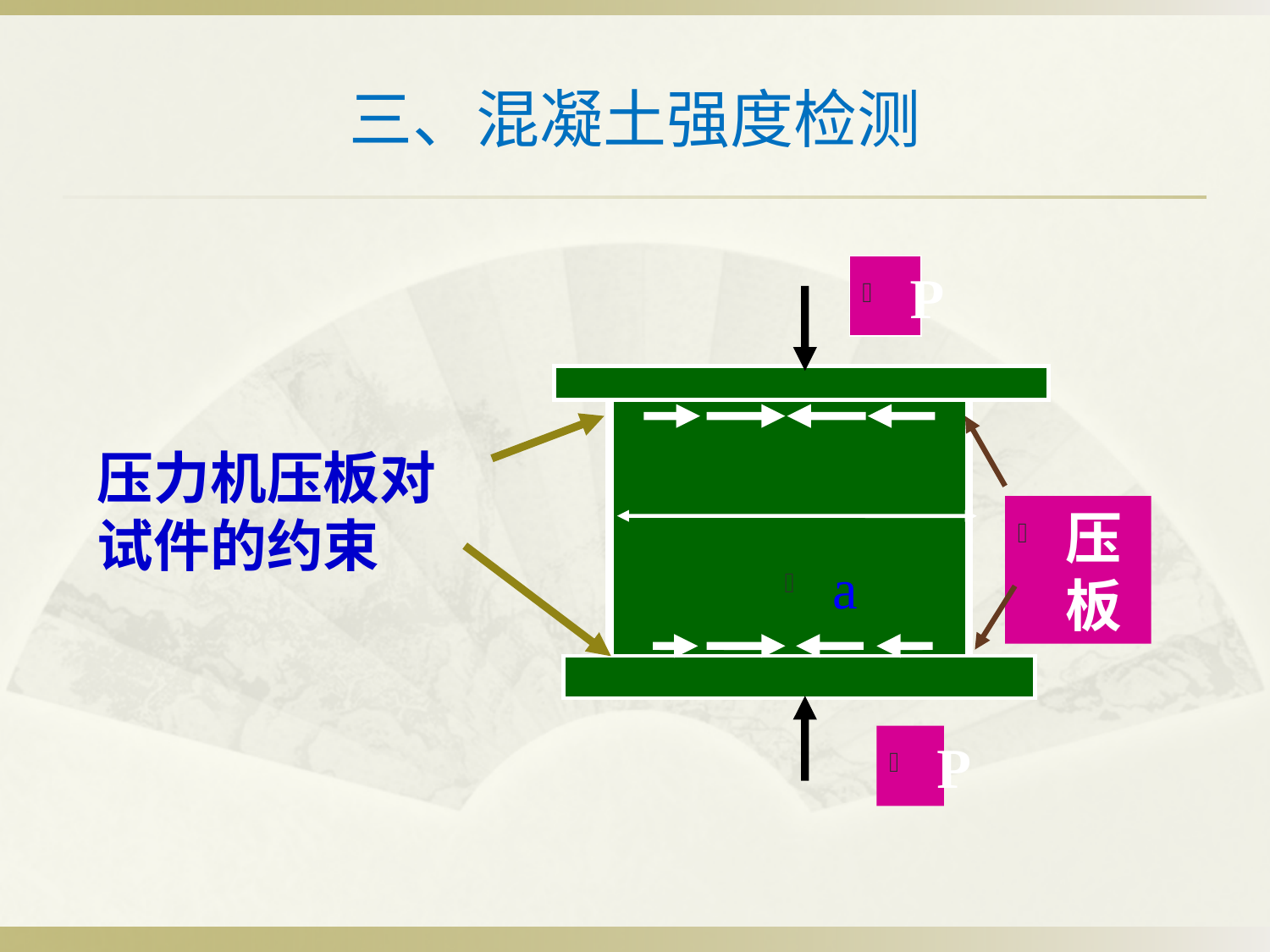

# 三、混凝土强度检测
P

压板

a

P
压力机压板对试件的约束